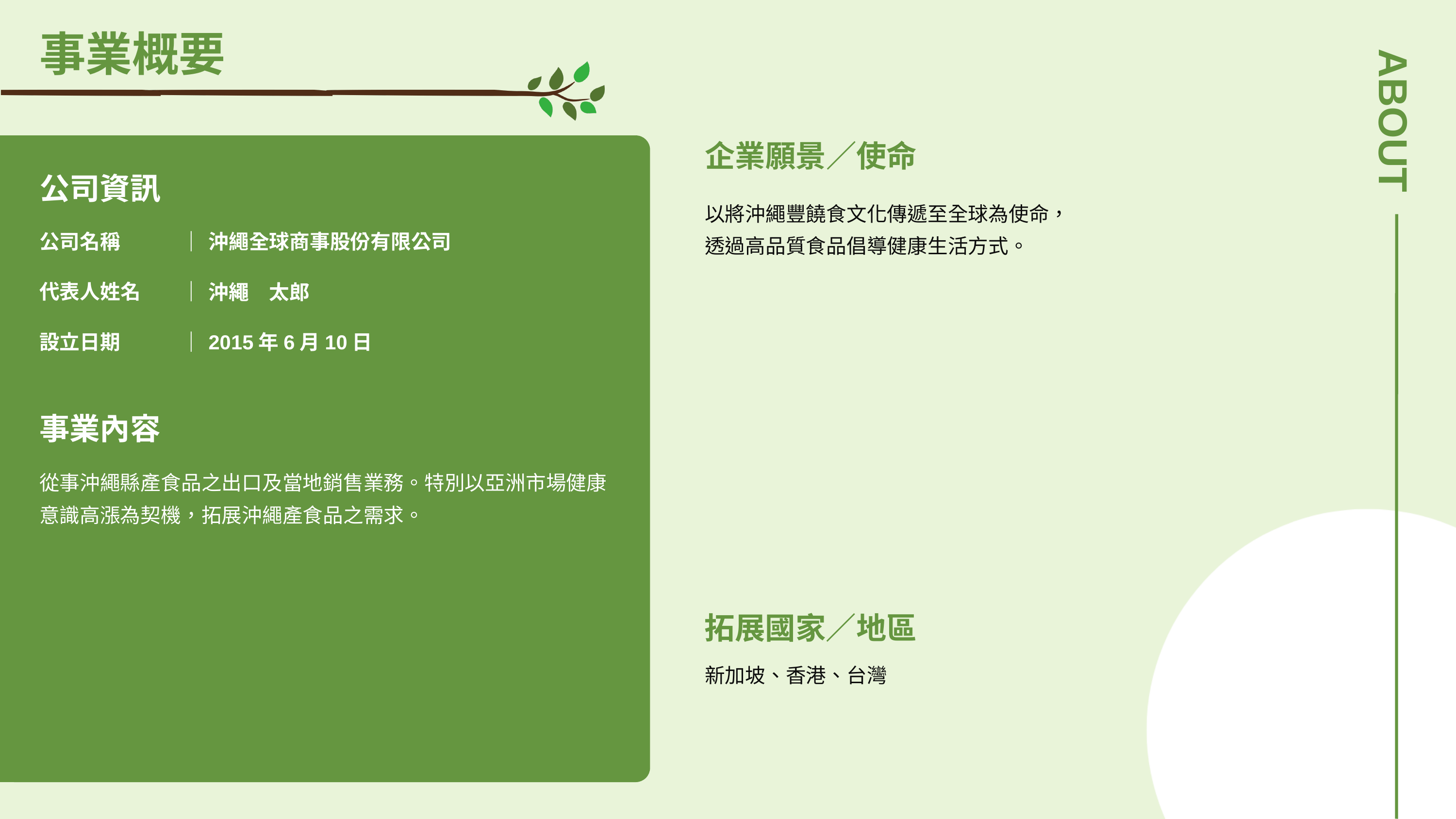

事業概要

企業願景／使命

公司資訊
ABOUT
以將沖繩豐饒食文化傳遞至全球為使命，
透過高品質食品倡導健康生活方式。

公司名稱　　　｜
沖繩全球商事股份有限公司
代表人姓名　　｜
沖繩　太郎
設立日期　　　｜
2015年6月10日
事業內容
從事沖繩縣產食品之出口及當地銷售業務。特別以亞洲市場健康意識高漲為契機，拓展沖繩產食品之需求。
拓展國家／地區
新加坡、香港、台灣